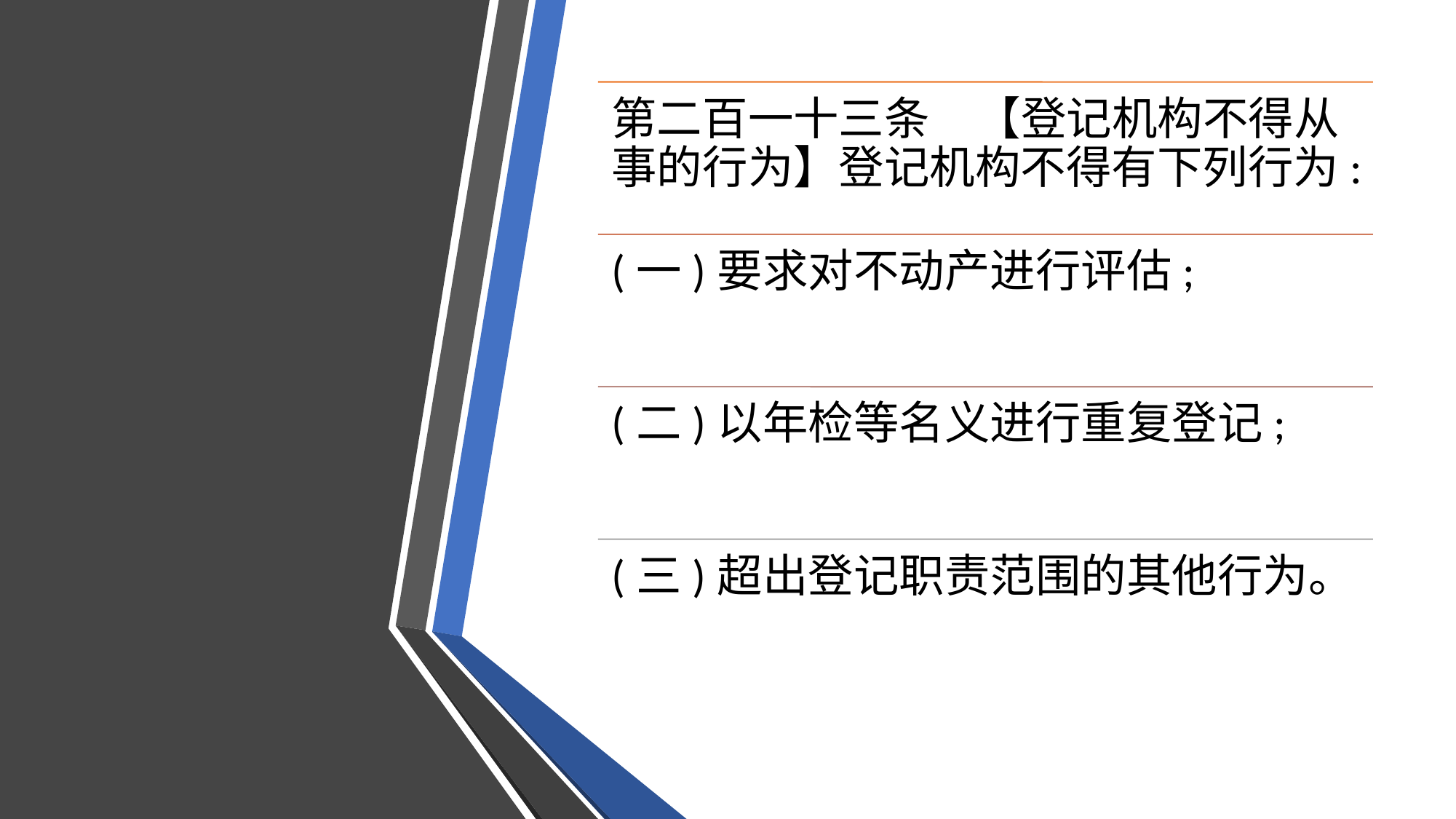

第二百一十三条　【登记机构不得从事的行为】登记机构不得有下列行为:
(一)要求对不动产进行评估;
(二)以年检等名义进行重复登记;
(三)超出登记职责范围的其他行为。